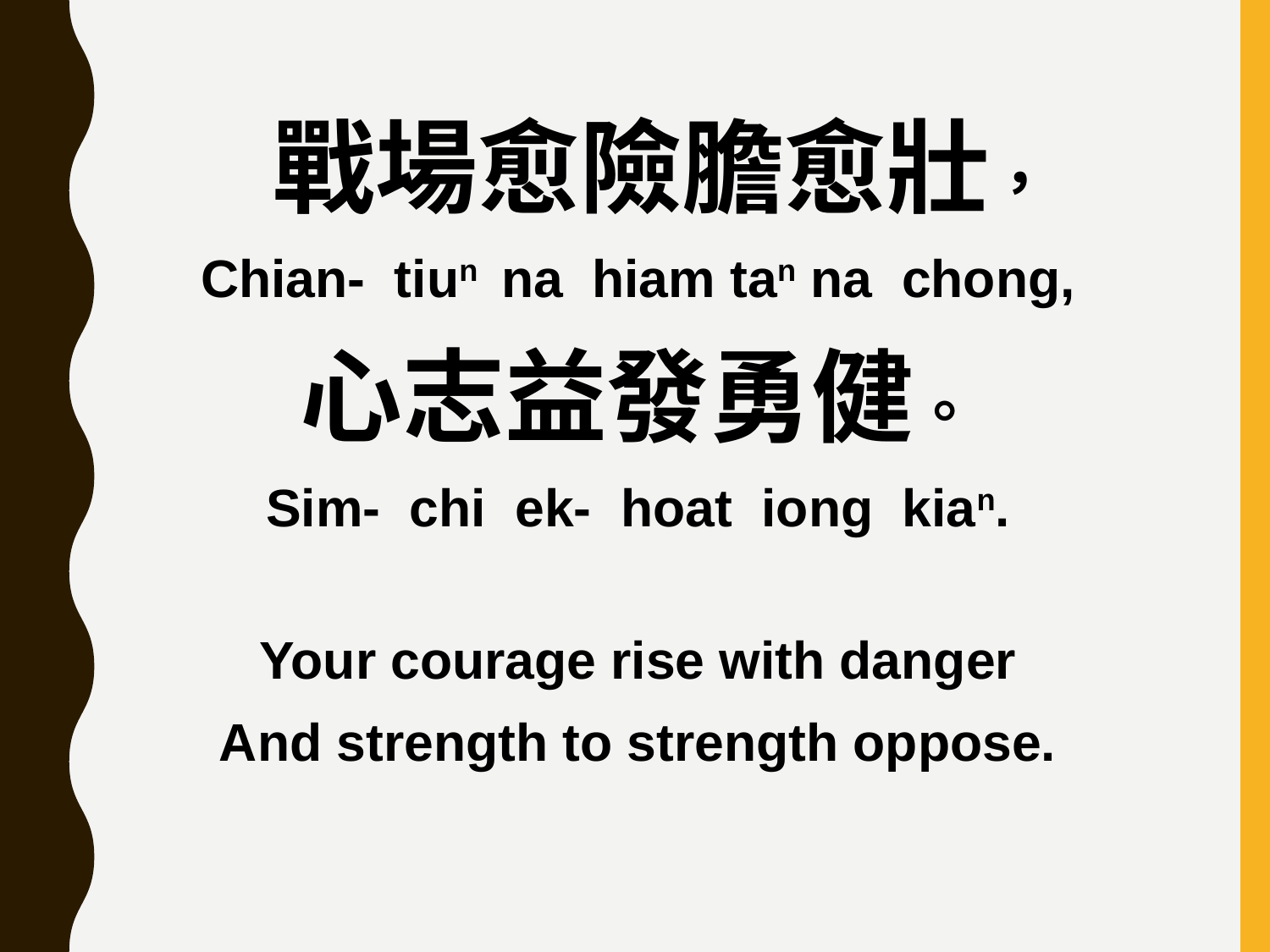

戰場愈險膽愈壯，
Chian-  tiun  na  hiam tan na  chong,
心志益發勇健。
Sim-  chi  ek-  hoat  iong  kian.

Your courage rise with danger
And strength to strength oppose.